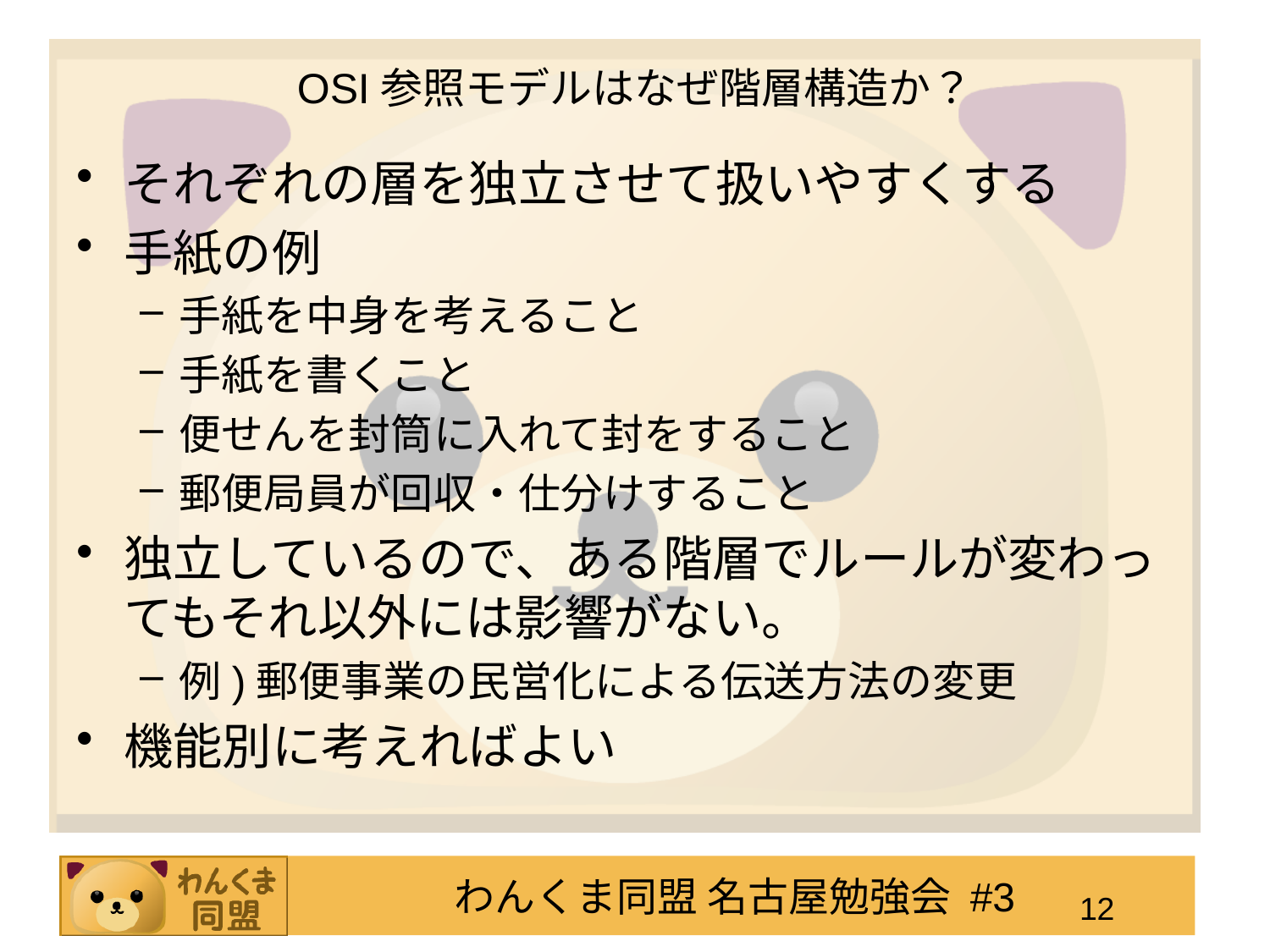

# OSI参照モデルはなぜ階層構造か？
それぞれの層を独立させて扱いやすくする
手紙の例
手紙を中身を考えること
手紙を書くこと
便せんを封筒に入れて封をすること
郵便局員が回収・仕分けすること
独立しているので、ある階層でルールが変わってもそれ以外には影響がない。
例)郵便事業の民営化による伝送方法の変更
機能別に考えればよい